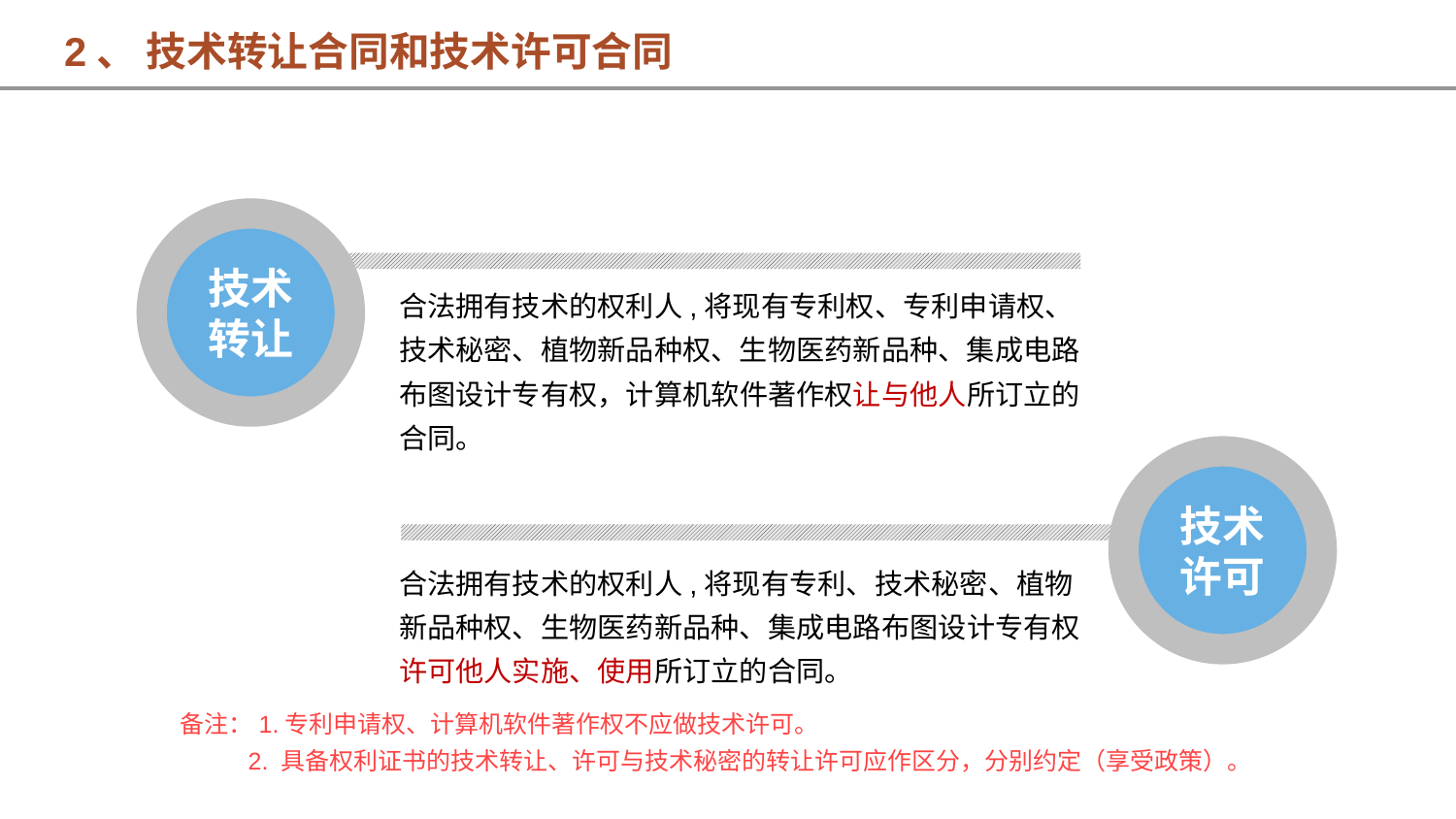

2、 技术转让合同和技术许可合同
技术转让

合法拥有技术的权利人,将现有专利权、专利申请权、技术秘密、植物新品种权、生物医药新品种、集成电路布图设计专有权，计算机软件著作权让与他人所订立的合同。
技术许可

合法拥有技术的权利人,将现有专利、技术秘密、植物新品种权、生物医药新品种、集成电路布图设计专有权许可他人实施、使用所订立的合同。
备注：1.专利申请权、计算机软件著作权不应做技术许可。
          2. 具备权利证书的技术转让、许可与技术秘密的转让许可应作区分，分别约定（享受政策）。